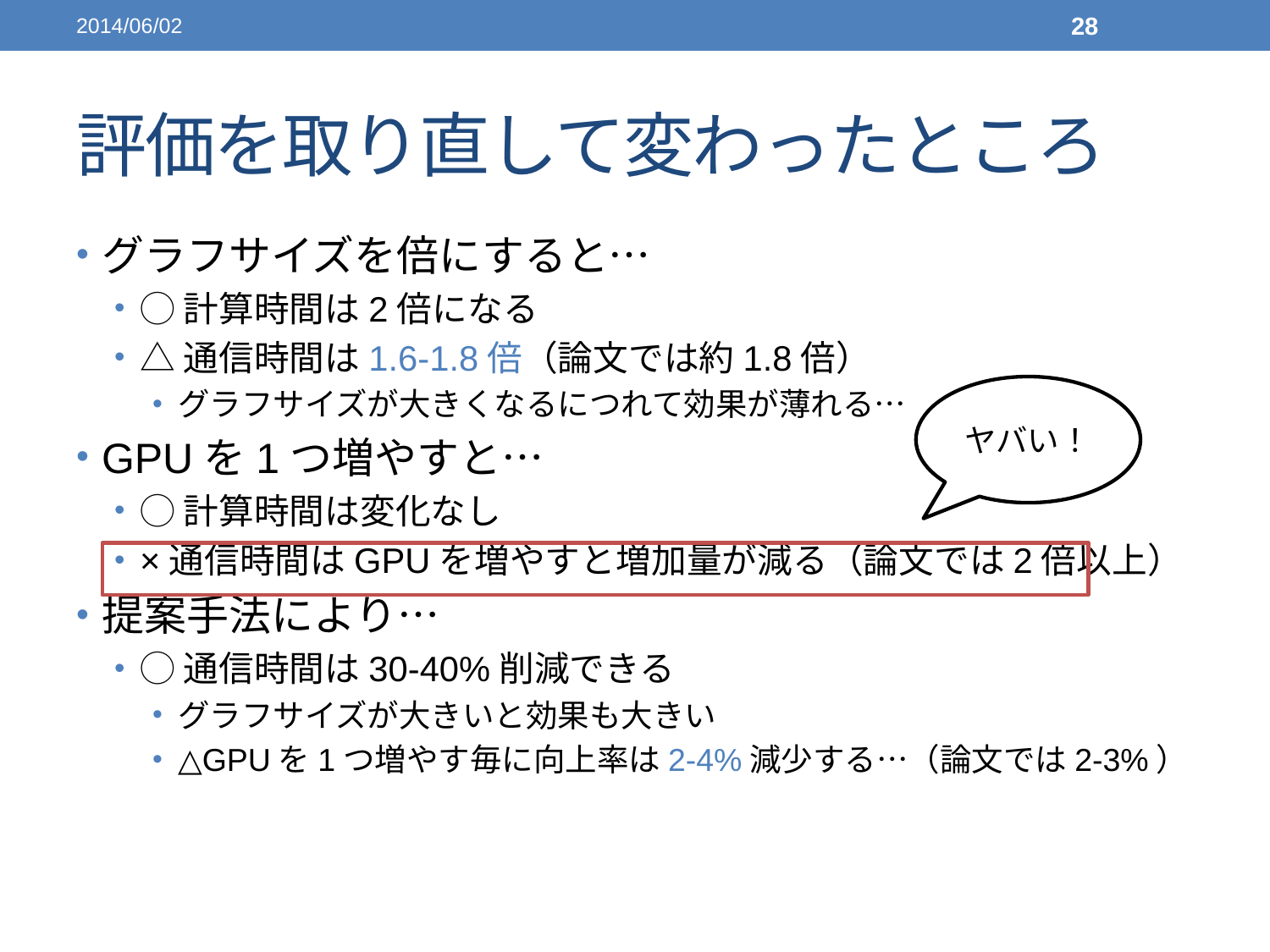

2014/06/02
28
# 評価を取り直して変わったところ
グラフサイズを倍にすると…
◯計算時間は2倍になる
△通信時間は1.6-1.8倍（論文では約1.8倍）
グラフサイズが大きくなるにつれて効果が薄れる…
GPUを1つ増やすと…
◯計算時間は変化なし
×通信時間はGPUを増やすと増加量が減る（論文では2倍以上）
提案手法により…
◯通信時間は30-40%削減できる
グラフサイズが大きいと効果も大きい
△GPUを1つ増やす毎に向上率は2-4%減少する…（論文では2-3%）
ヤバい！